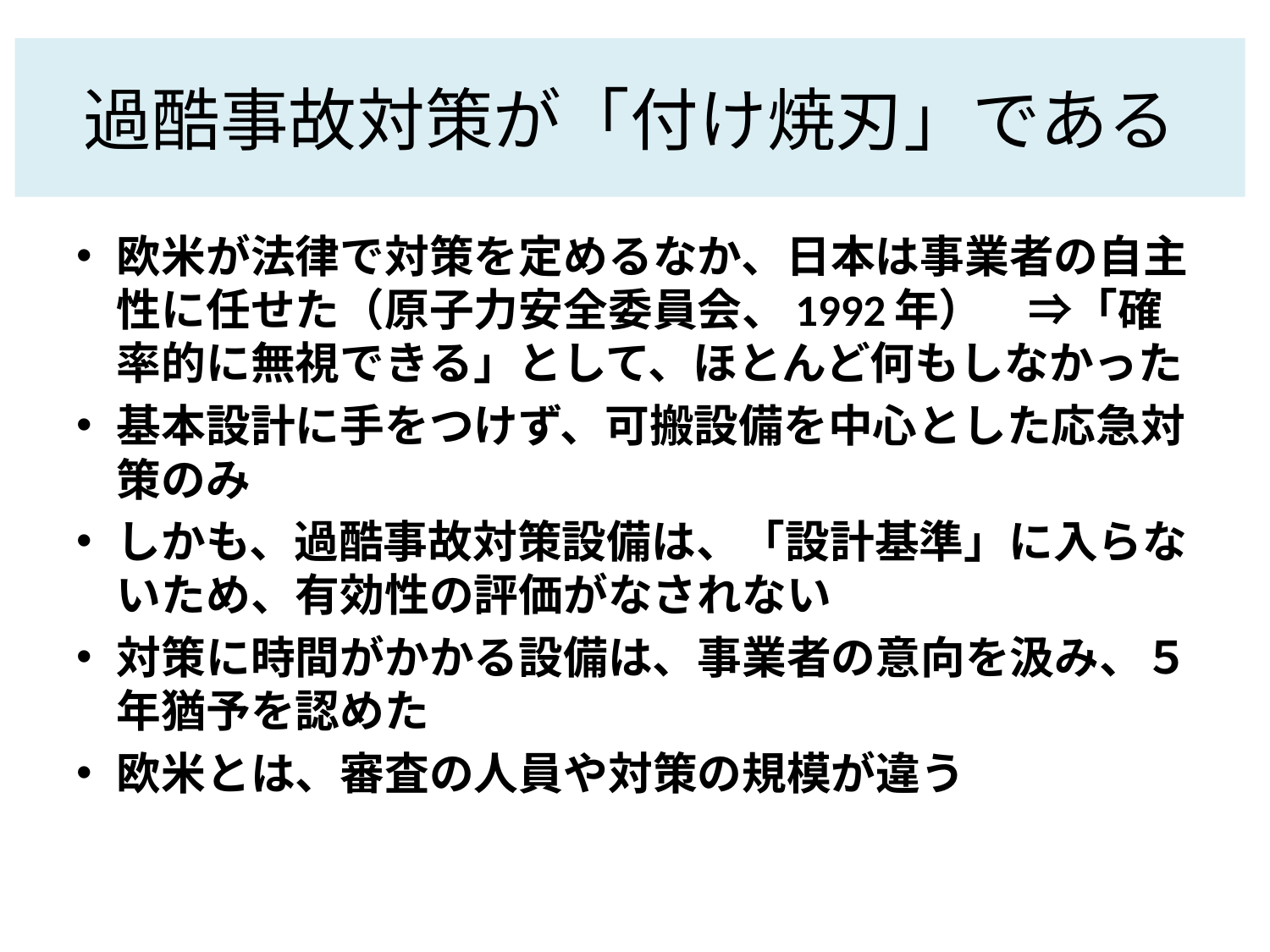

# 過酷事故対策が「付け焼刃」である
欧米が法律で対策を定めるなか、日本は事業者の自主性に任せた（原子力安全委員会、1992年）　⇒「確率的に無視できる」として、ほとんど何もしなかった
基本設計に手をつけず、可搬設備を中心とした応急対策のみ
しかも、過酷事故対策設備は、「設計基準」に入らないため、有効性の評価がなされない
対策に時間がかかる設備は、事業者の意向を汲み、５年猶予を認めた
欧米とは、審査の人員や対策の規模が違う